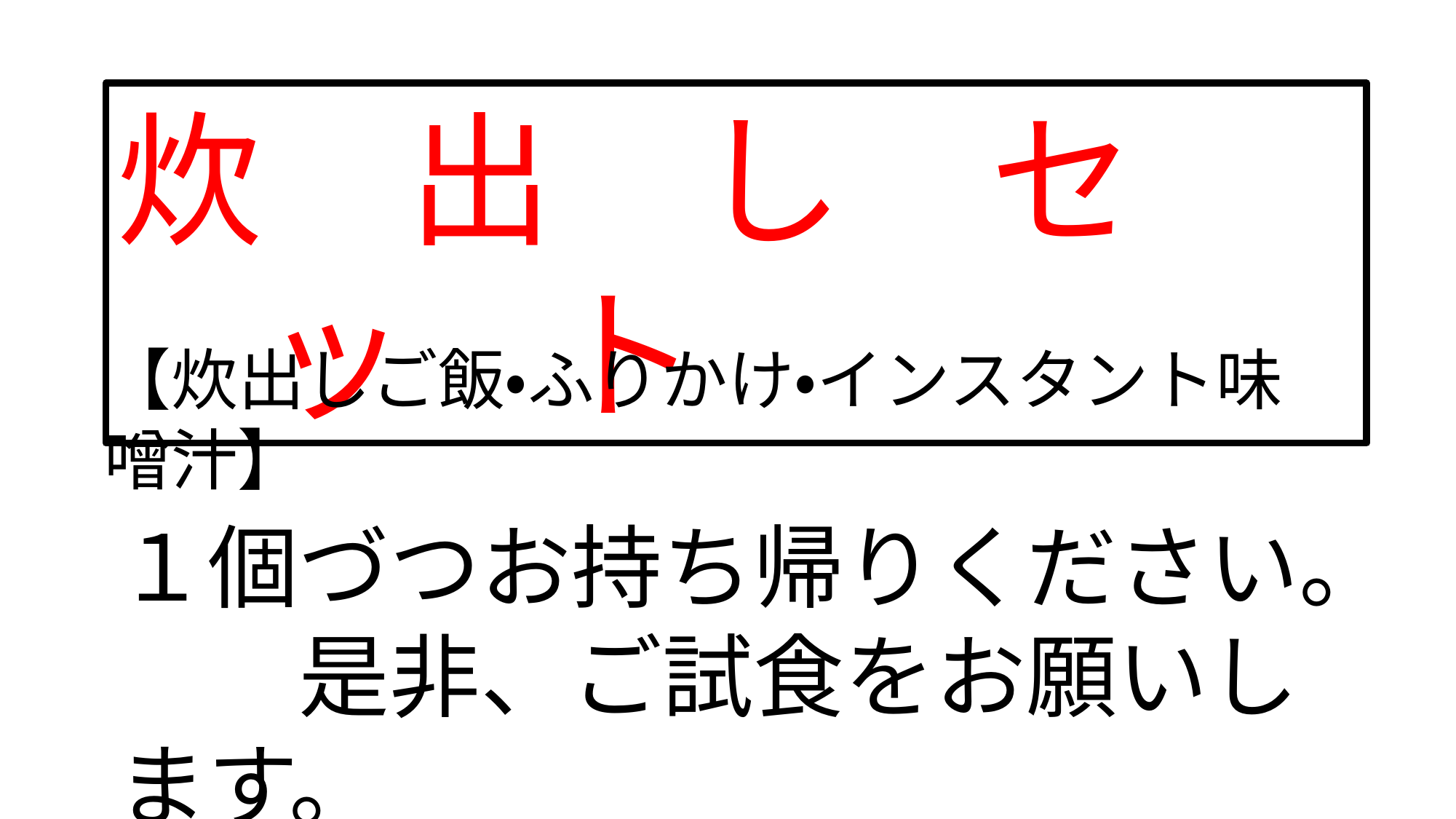

炊　出　し　セ　ッ　ト
【炊出しご飯・ふりかけ・インスタント味噌汁】
１個づつお持ち帰りください。
　　是非、ご試食をお願いします。